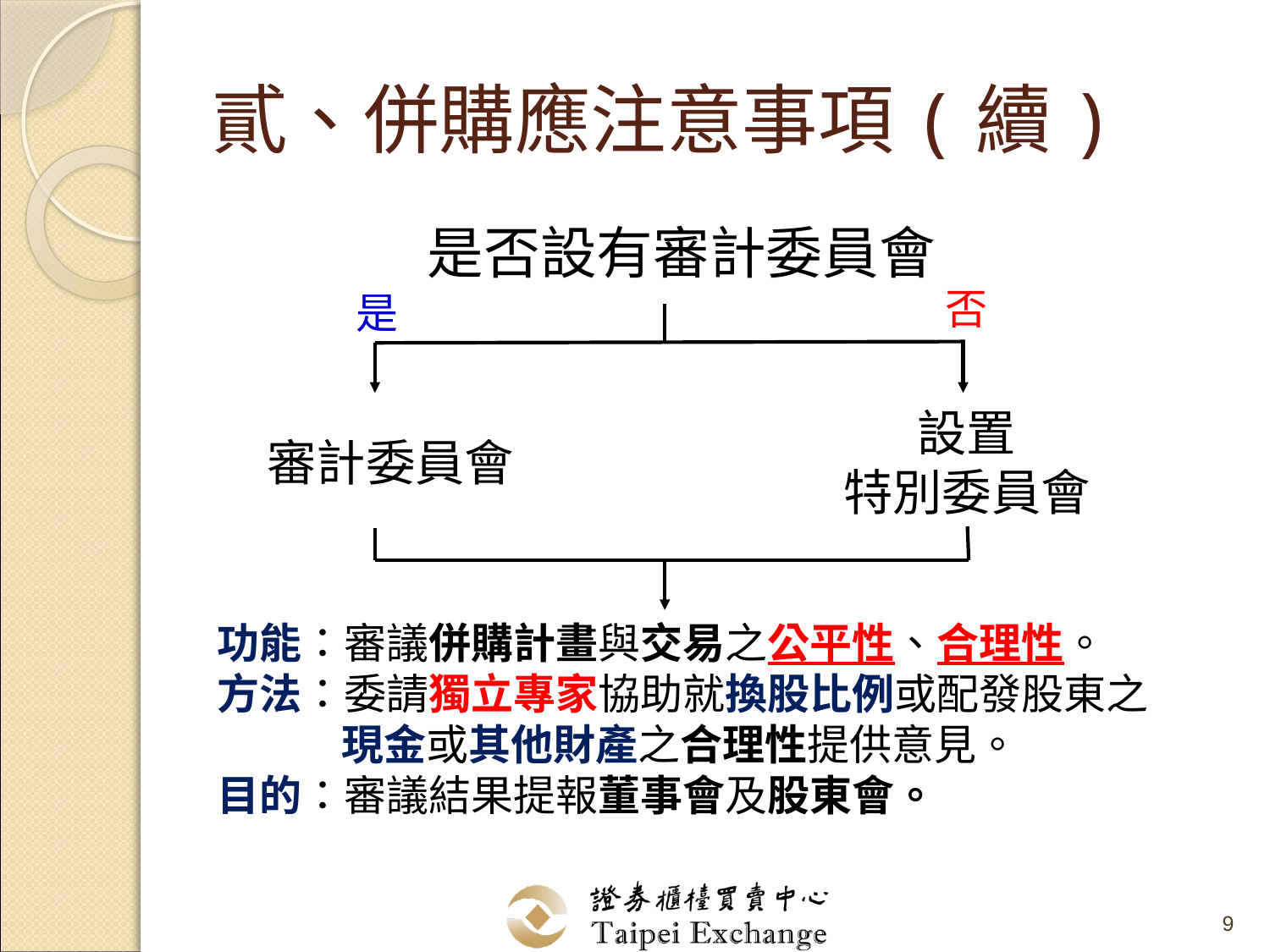

# 貳、併購應注意事項(續)
是否設有審計委員會
否
是
設置
特別委員會
審計委員會
功能：審議併購計畫與交易之公平性、合理性。
方法：委請獨立專家協助就換股比例或配發股東之現金或其他財產之合理性提供意見。
目的：審議結果提報董事會及股東會。
9